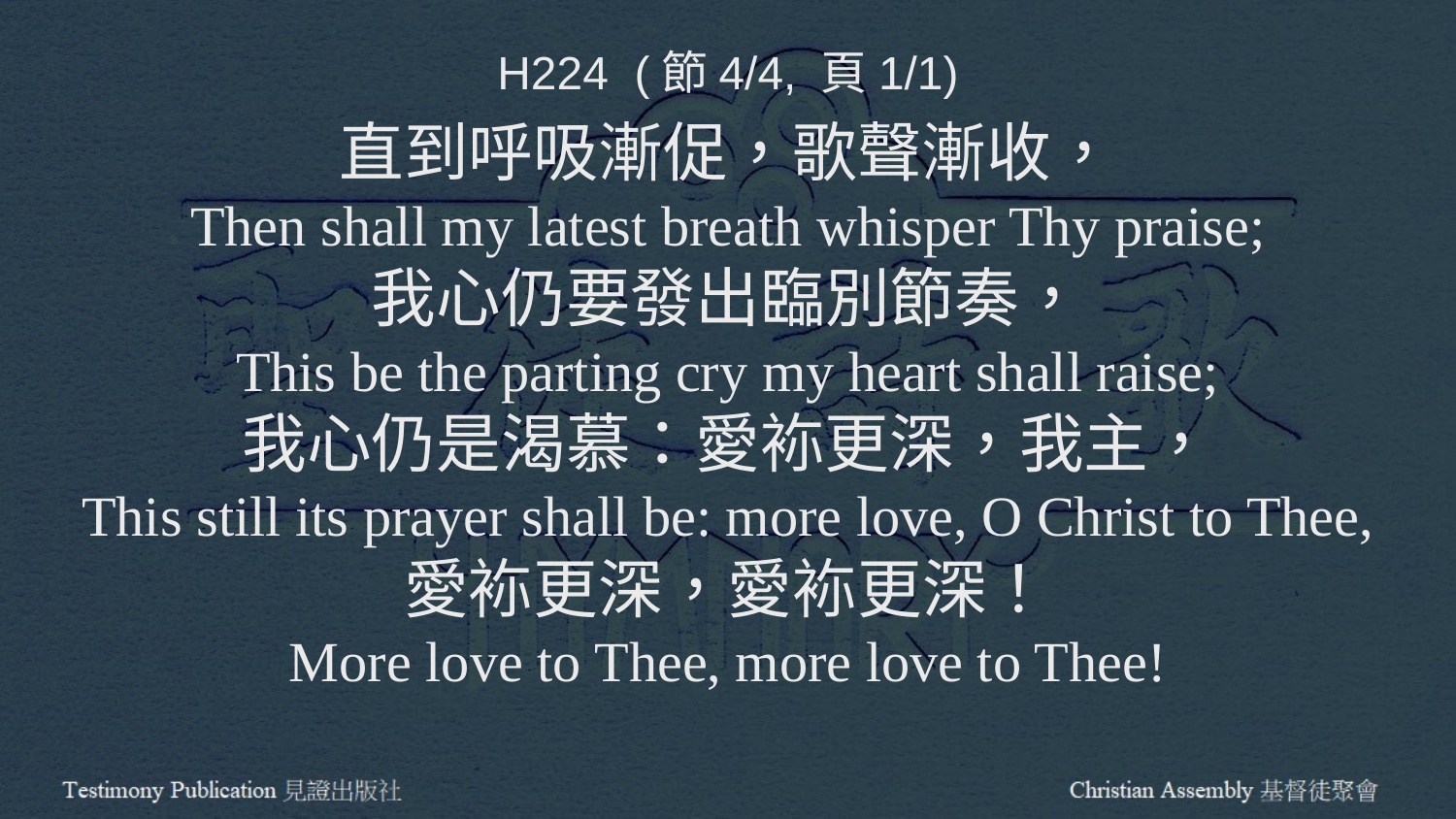

H224  (節4/4, 頁1/1)
直到呼吸漸促，歌聲漸收，
Then shall my latest breath whisper Thy praise;
我心仍要發出臨別節奏，
This be the parting cry my heart shall raise;
我心仍是渴慕：愛袮更深，我主，
This still its prayer shall be: more love, O Christ to Thee,
愛袮更深，愛袮更深！
More love to Thee, more love to Thee!